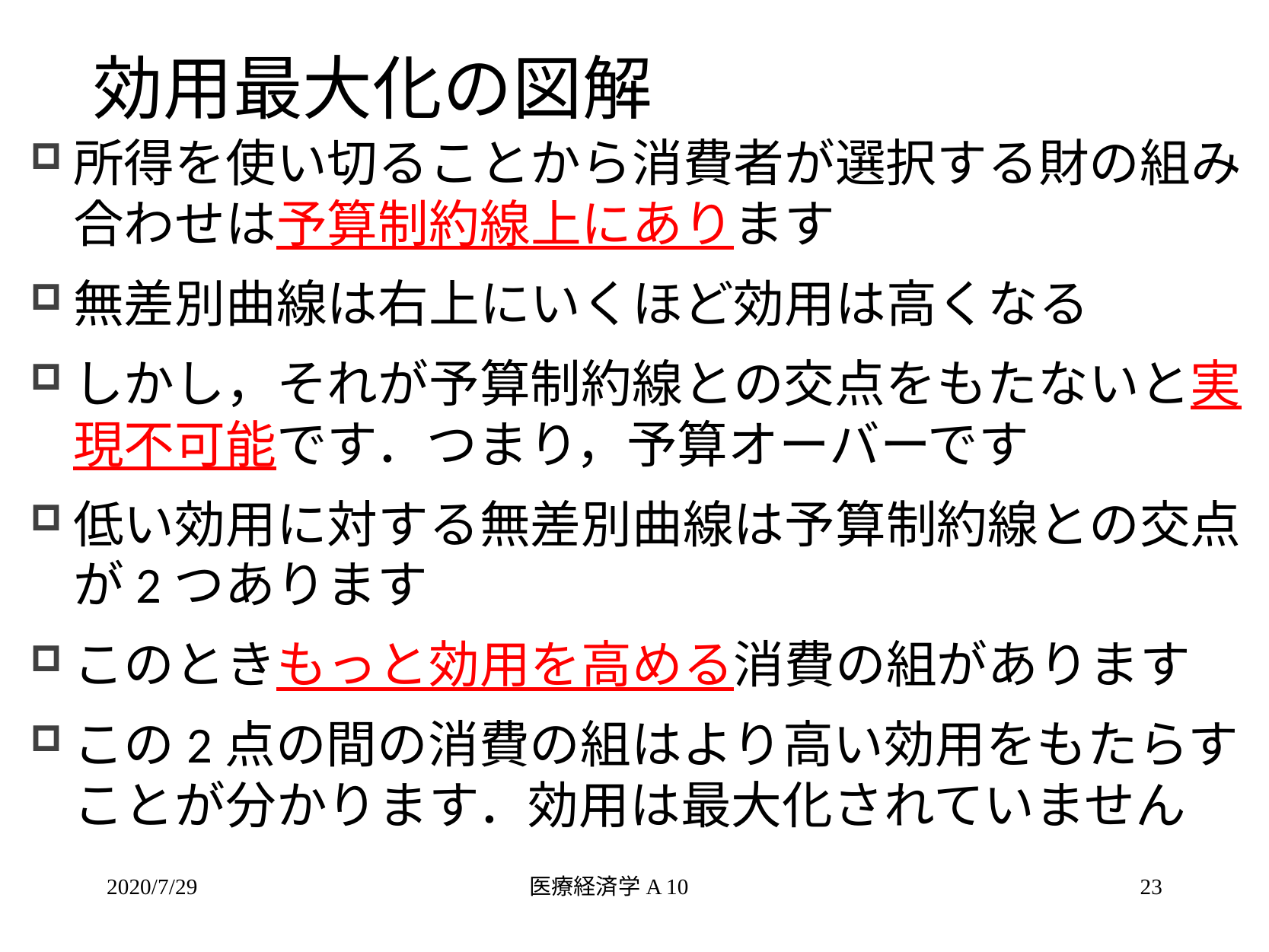

# 効用最大化の図解
所得を使い切ることから消費者が選択する財の組み合わせは予算制約線上にあります
無差別曲線は右上にいくほど効用は高くなる
しかし，それが予算制約線との交点をもたないと実現不可能です．つまり，予算オーバーです
低い効用に対する無差別曲線は予算制約線との交点が2つあります
このときもっと効用を高める消費の組があります
この2点の間の消費の組はより高い効用をもたらすことが分かります．効用は最大化されていません

2020/7/29
医療経済学A 10
23